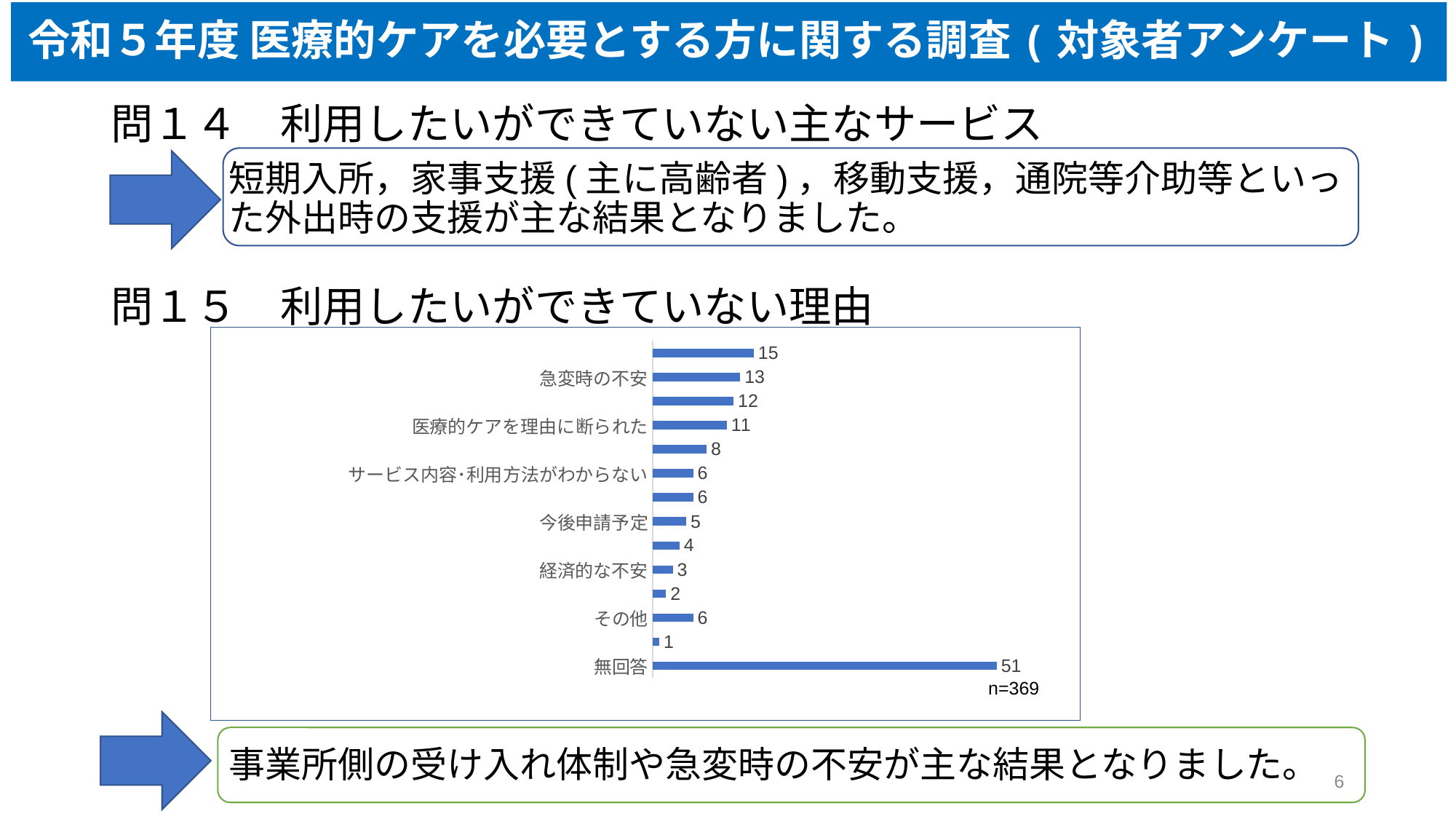

# 令和５年度 医療的ケアを必要とする方に関する調査(対象者アンケート)
問１４　利用したいができていない主なサービス

問１５　利用したいができていない理由

短期入所，家事支援(主に高齢者)，移動支援，通院等介助等といった外出時の支援が主な結果となりました。

### Chart

| Category |  |
|---|---|
| 無回答 | 51.0 |
| 不明 | 1.0 |
| その他 | 6.0 |
| 感染症の心配 | 2.0 |
| 経済的な不安 | 3.0 |
| 事業所まで行く手段がない | 4.0 |
| 今後申請予定 | 5.0 |
| 本人･家族が受け入れない | 6.0 |
| サービス内容･利用方法がわからない | 6.0 |
| 現状で対応可能 | 8.0 |
| 医療的ケアを理由に断られた | 11.0 |
| 該当するサービスがない | 12.0 |
| 急変時の不安 | 13.0 |
| 利用したい事業所の空きがない | 15.0 |
n=369
事業所側の受け入れ体制や急変時の不安が主な結果となりました。

6